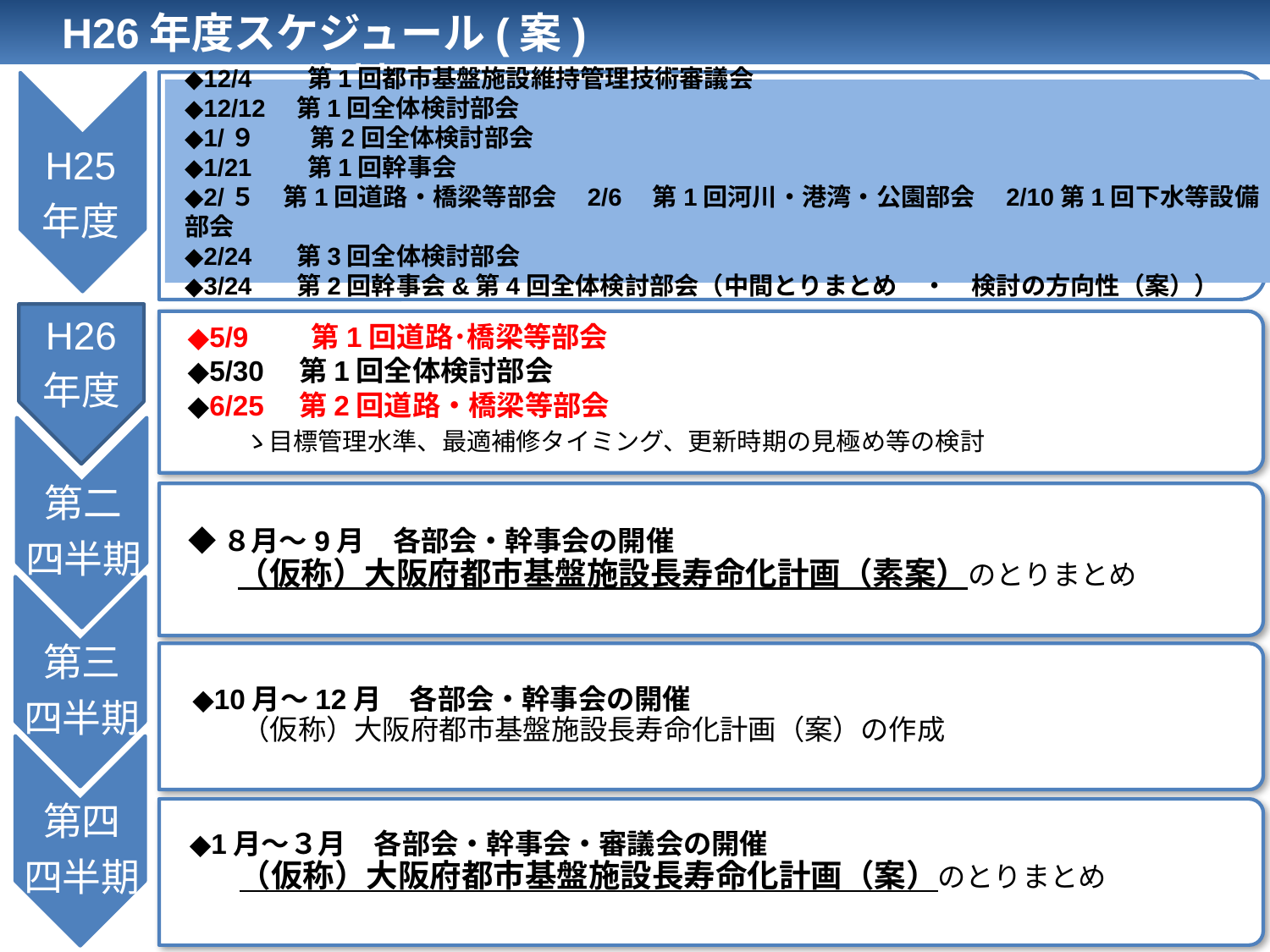

H26年度スケジュール(案)　　　　　　　　　　　　　　　　　　　　　　資料４

◆12/4　　第1回都市基盤施設維持管理技術審議会
◆12/12　第1回全体検討部会
◆1/９　　 第2回全体検討部会
◆1/21　　第1回幹事会
◆2/５     第1回道路・橋梁等部会　2/6　第1回河川・港湾・公園部会　2/10第1回下水等設備部会
◆2/24  　第3回全体検討部会
◆3/24  　第2回幹事会&第4回全体検討部会（中間とりまとめ　・　検討の方向性（案））

H25
年度

◆5/9　　第1回道路･橋梁等部会
◆5/30　第1回全体検討部会
◆6/25　第2回道路・橋梁等部会
　　ゝ目標管理水準、最適補修タイミング、更新時期の見極め等の検討
H26
年度

第二
四半期

◆８月～9月　各部会・幹事会の開催
　　（仮称）大阪府都市基盤施設長寿命化計画（素案）のとりまとめ

第三
四半期

◆10月～12月　各部会・幹事会の開催
　　（仮称）大阪府都市基盤施設長寿命化計画（案）の作成

第四
四半期

◆1月～３月　各部会・幹事会・審議会の開催
　　（仮称）大阪府都市基盤施設長寿命化計画（案）のとりまとめ